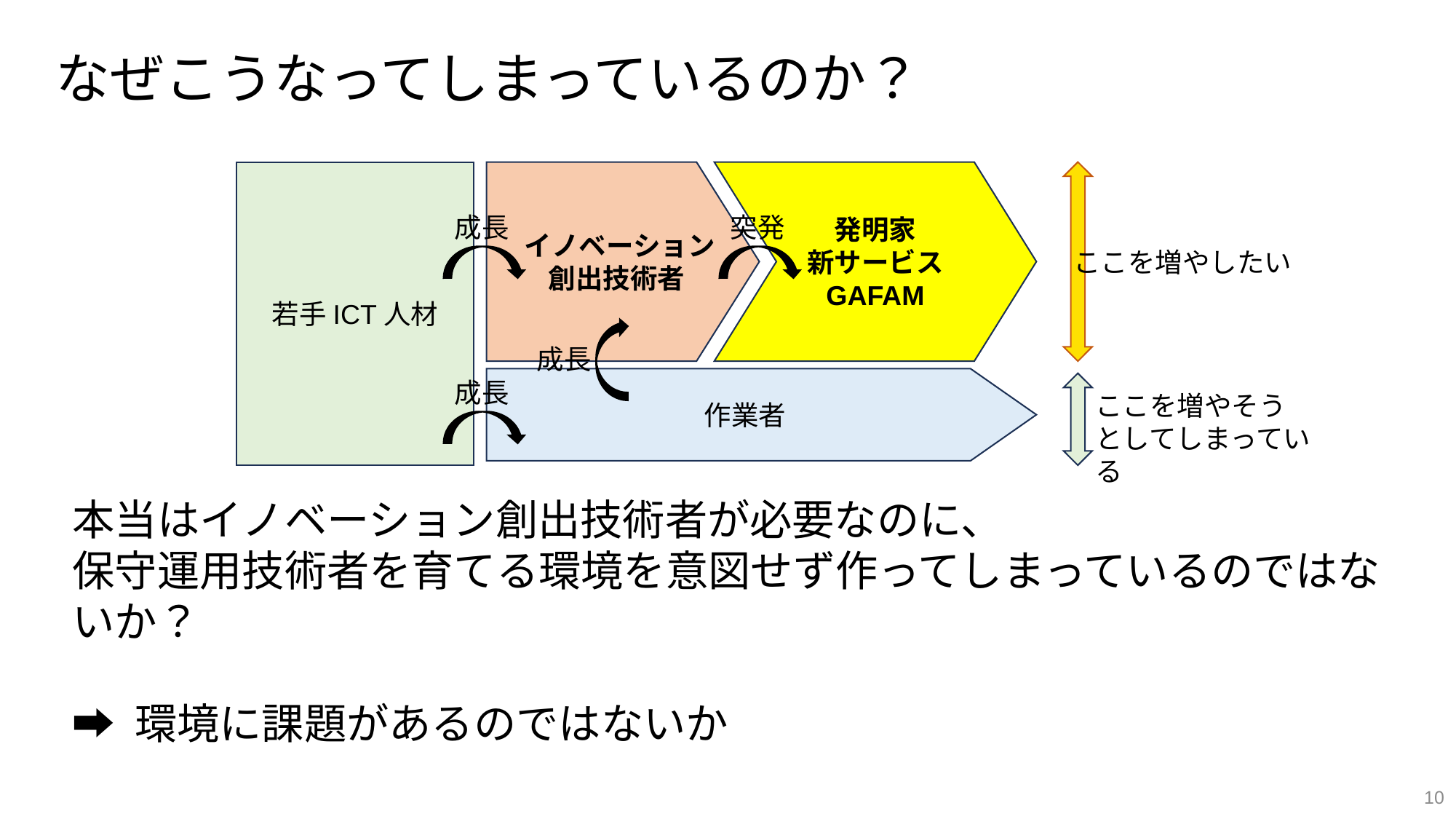

なぜこうなってしまっているのか？
若手ICT人材
   イノベーション
  創出技術者
発明家
新サービス
GAFAM

成長
突発
ここを増やしたい

成長

作業者
成長

ここを増やそうとしてしまっている

本当はイノベーション創出技術者が必要なのに、
保守運用技術者を育てる環境を意図せず作ってしまっているのではないか？

➡ 環境に課題があるのではないか
10